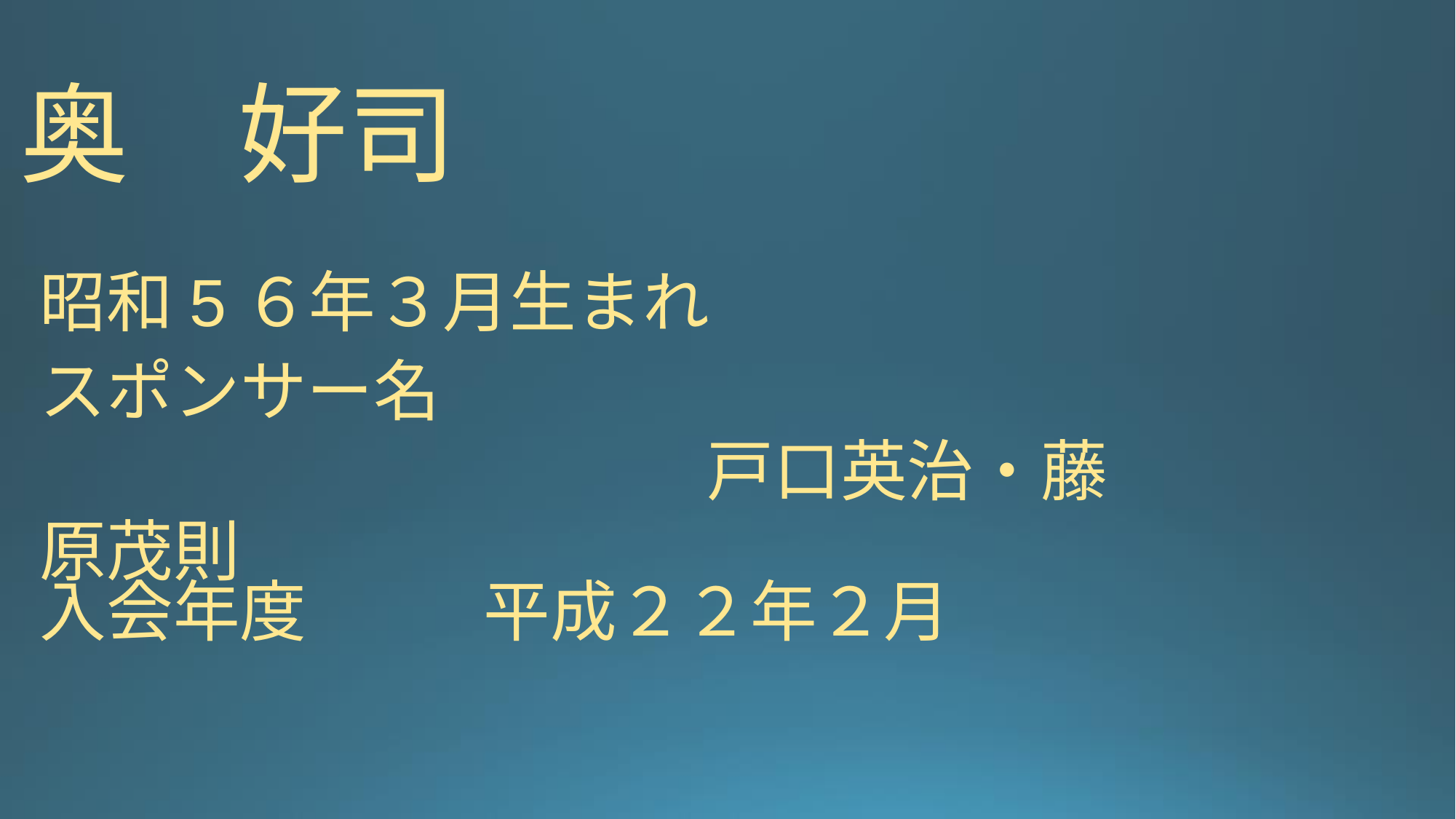

奥　好司
昭和5６年３月生まれ
スポンサー名
　　　　　　　　　　戸口英治・藤原茂則
入会年度
平成２２年２月